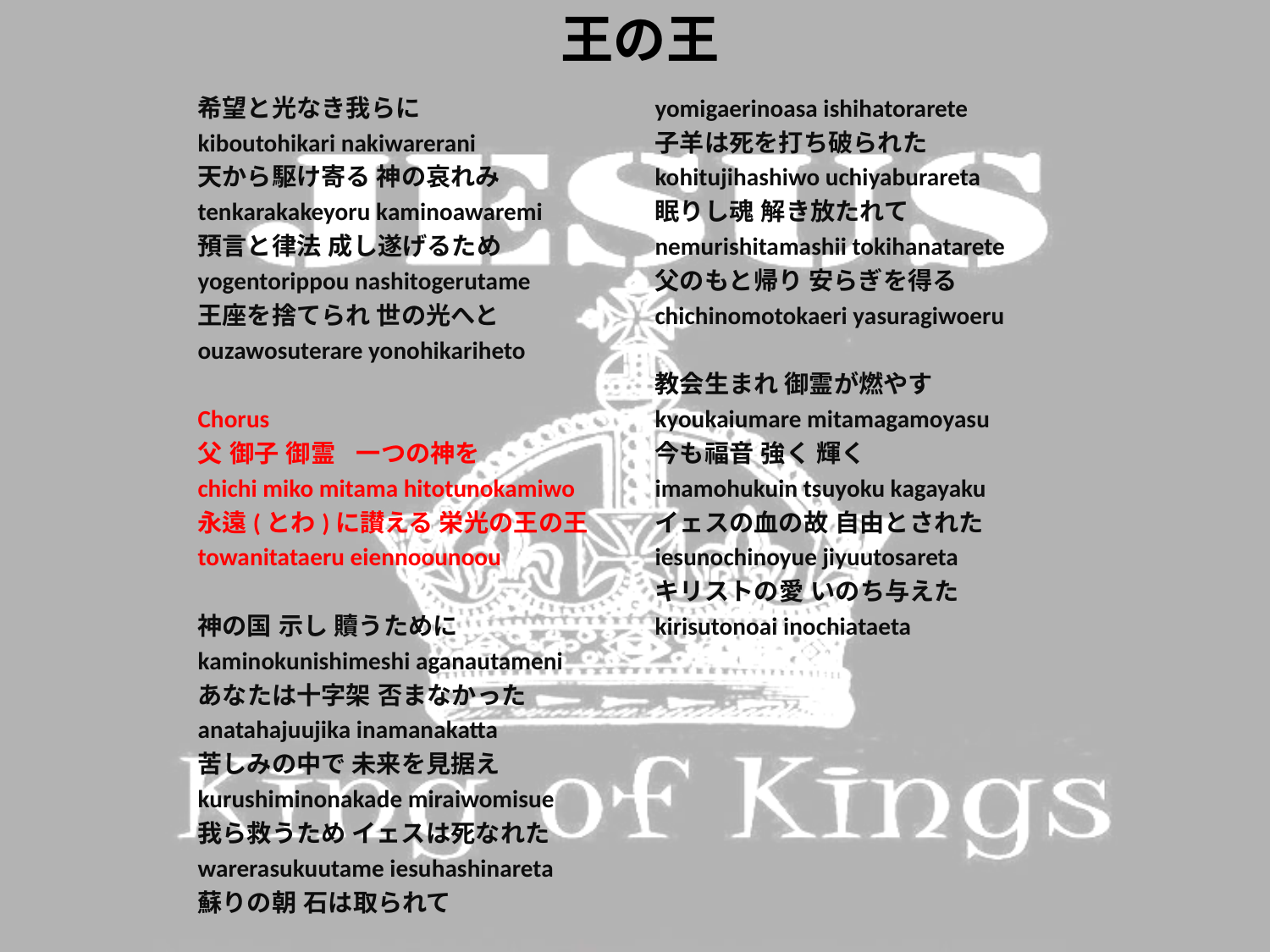

# 王の王
希望と光なき我らに
kiboutohikari nakiwarerani
天から駆け寄る 神の哀れみ
tenkarakakeyoru kaminoawaremi
預言と律法 成し遂げるため
yogentorippou nashitogerutame
王座を捨てられ 世の光へと
ouzawosuterare yonohikariheto

Chorus
父 御子 御霊   一つの神を
chichi miko mitama hitotunokamiwo
永遠(とわ)に讃える 栄光の王の王
towanitataeru eiennoounoou

神の国 示し 贖うために
kaminokunishimeshi aganautameni
あなたは十字架 否まなかった
anatahajuujika inamanakatta
苦しみの中で 未来を見据え
kurushiminonakade miraiwomisue
我ら救うため イェスは死なれた
warerasukuutame iesuhashinareta
蘇りの朝 石は取られて
yomigaerinoasa ishihatorarete
子羊は死を打ち破られた
kohitujihashiwo uchiyaburareta
眠りし魂 解き放たれて
nemurishitamashii tokihanatarete
父のもと帰り 安らぎを得る
chichinomotokaeri yasuragiwoeru

教会生まれ 御霊が燃やす
kyoukaiumare mitamagamoyasu
今も福音 強く 輝く
imamohukuin tsuyoku kagayaku
イェスの血の故 自由とされた
iesunochinoyue jiyuutosareta
キリストの愛 いのち与えた
kirisutonoai inochiataeta